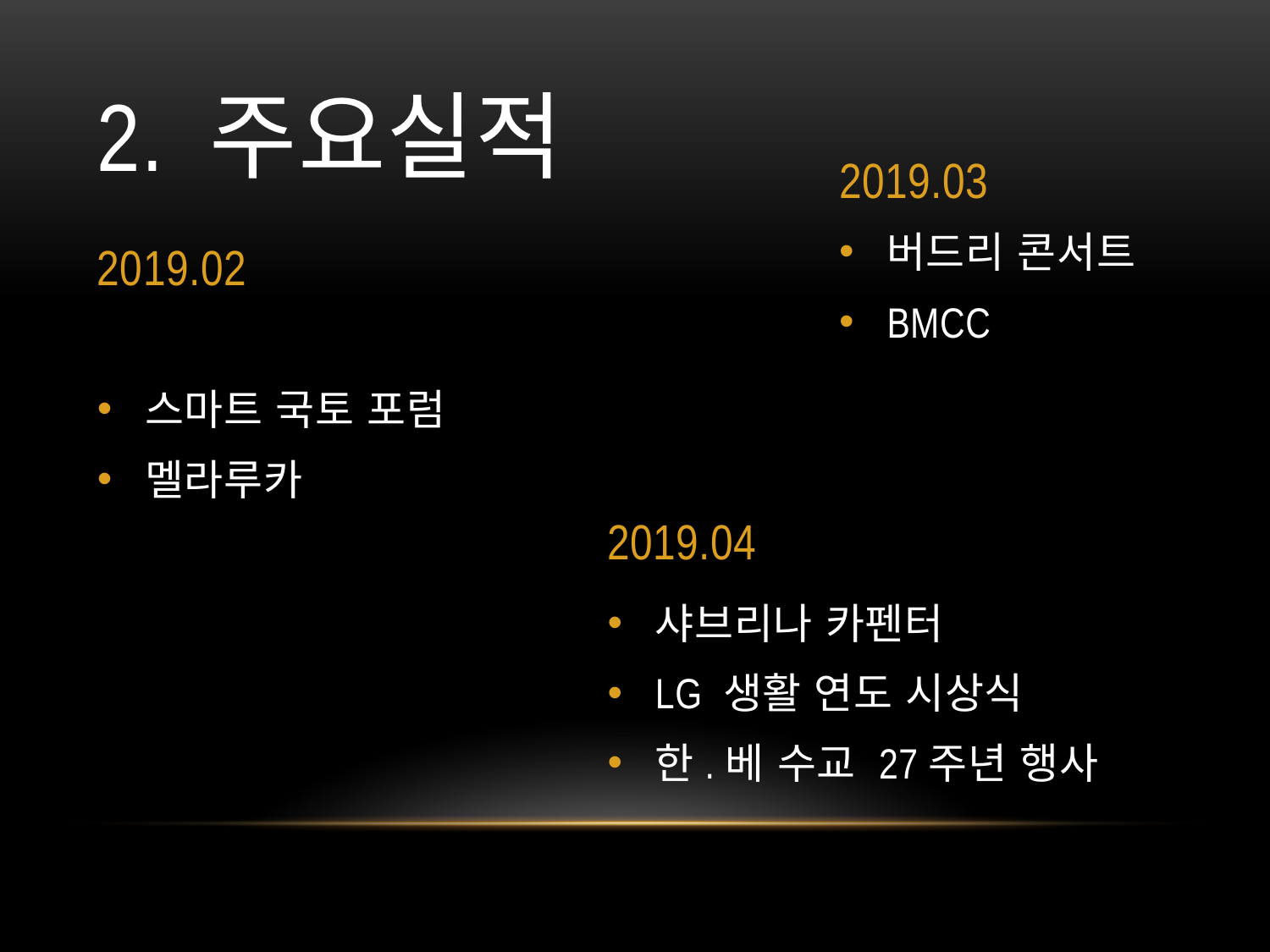

# 2. 주요실적
2019.03
버드리 콘서트
BMCC

2019.02

스마트 국토 포럼
멜라루카
2019.04
샤브리나 카펜터
LG 생활 연도 시상식
한.베 수교 27주년 행사